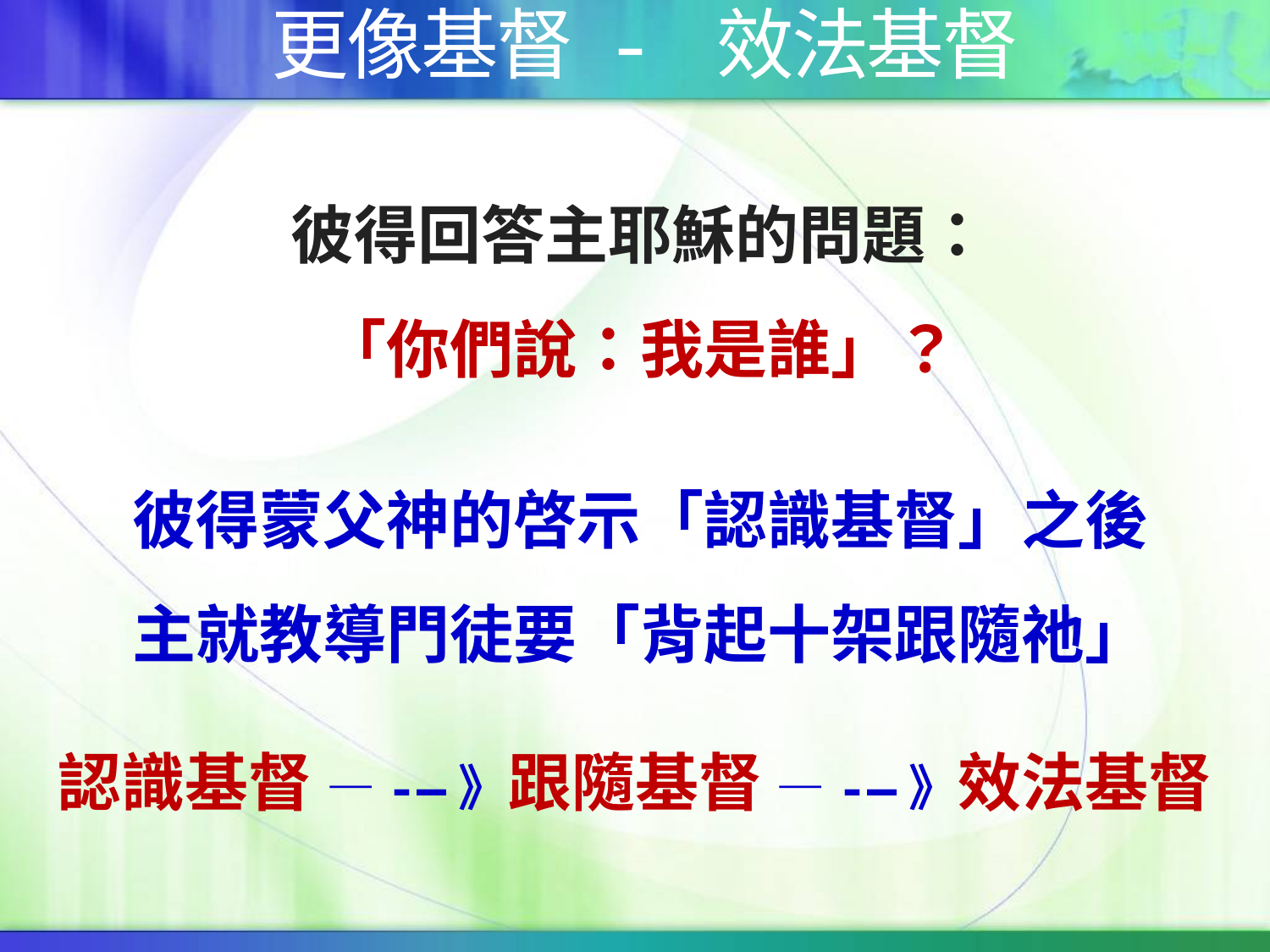

更像基督 - 效法基督
彼得回答主耶穌的問題：
「你們說：我是誰」？

彼得蒙父神的啓示「認識基督」之後
主就教導門徒要「背起十架跟隨祂」
認識基督 —-—》跟隨基督 —-—》效法基督